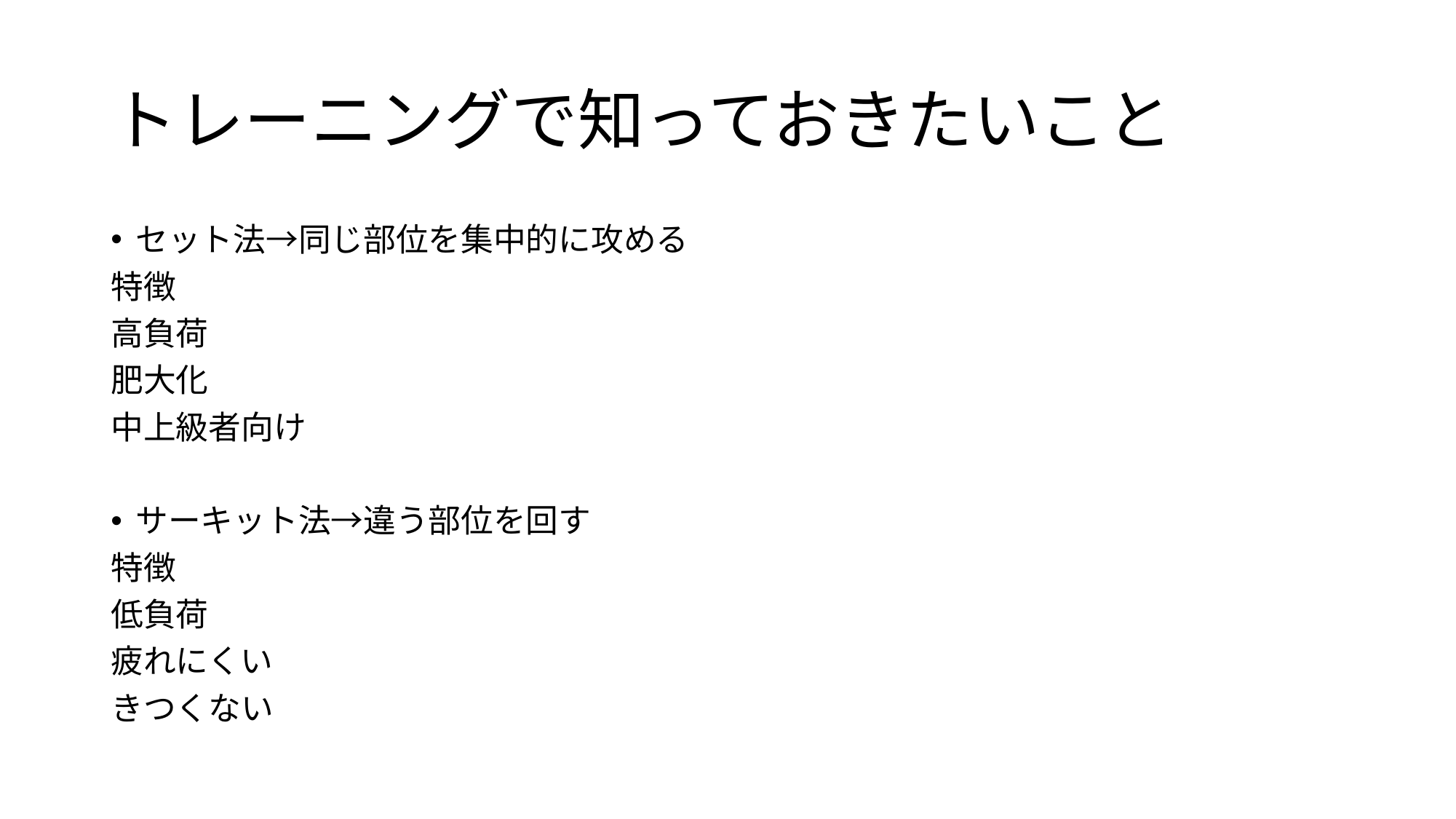

# トレーニングで知っておきたいこと
セット法→同じ部位を集中的に攻める
特徴
高負荷
肥大化
中上級者向け

サーキット法→違う部位を回す
特徴
低負荷
疲れにくい
きつくない